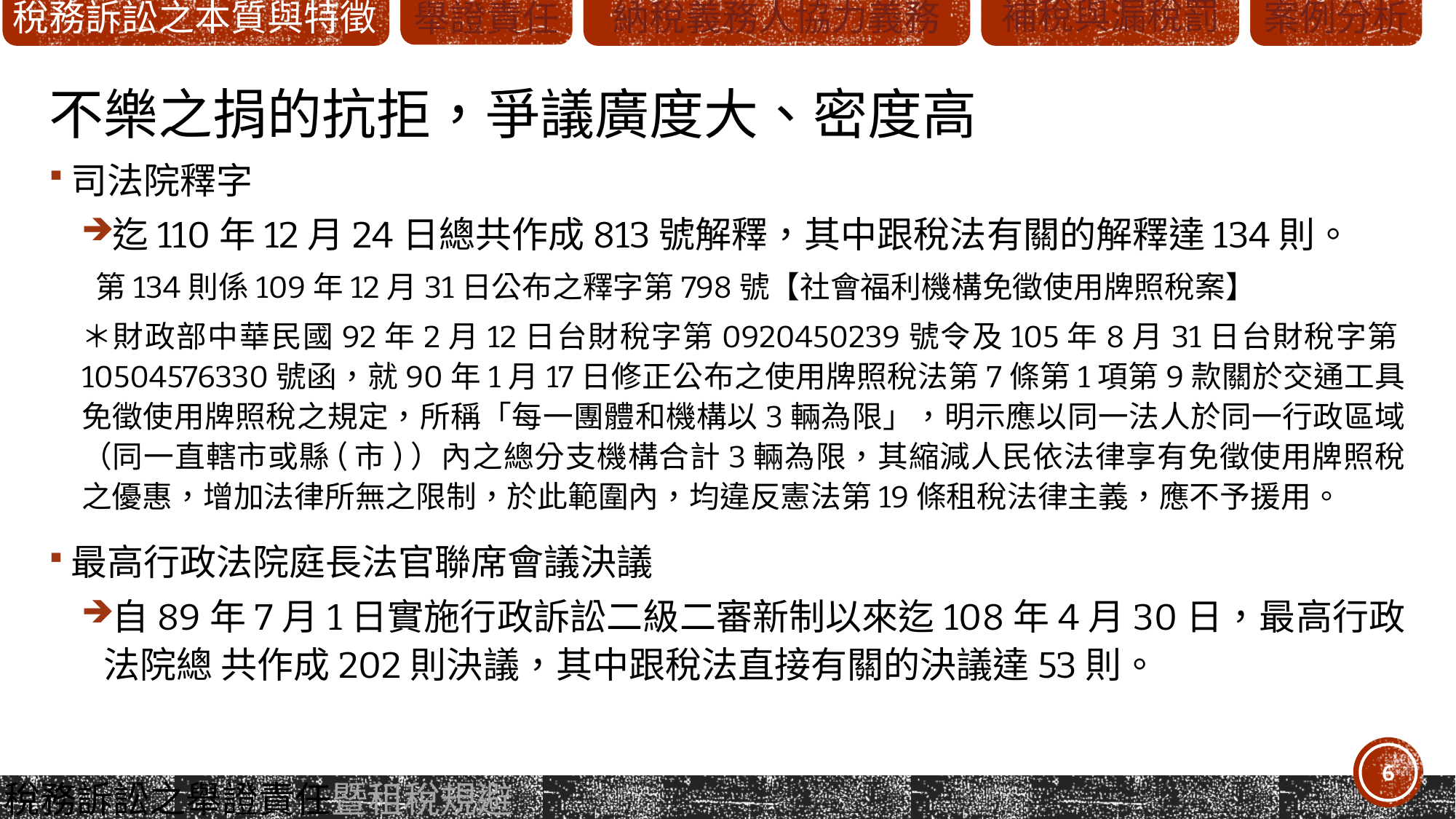

# 不樂之捐的抗拒，爭議廣度大、密度高
司法院釋字
迄110年12月24日總共作成813號解釋，其中跟稅法有關的解釋達134則。
 第134則係109年12月31日公布之釋字第798號【社會福利機構免徵使用牌照稅案】
＊財政部中華民國92年2月12日台財稅字第0920450239號令及105年8月31日台財稅字第10504576330號函，就90年1月17日修正公布之使用牌照稅法第7條第1項第9款關於交通工具免徵使用牌照稅之規定，所稱「每一團體和機構以3輛為限」，明示應以同一法人於同一行政區域（同一直轄市或縣(市)）內之總分支機構合計3輛為限，其縮減人民依法律享有免徵使用牌照稅之優惠，增加法律所無之限制，於此範圍內，均違反憲法第19條租稅法律主義，應不予援用。
最高行政法院庭長法官聯席會議決議
自89年7月1日實施行政訴訟二級二審新制以來迄108年4月30日，最高行政法院總 共作成202則決議，其中跟稅法直接有關的決議達53則。
6